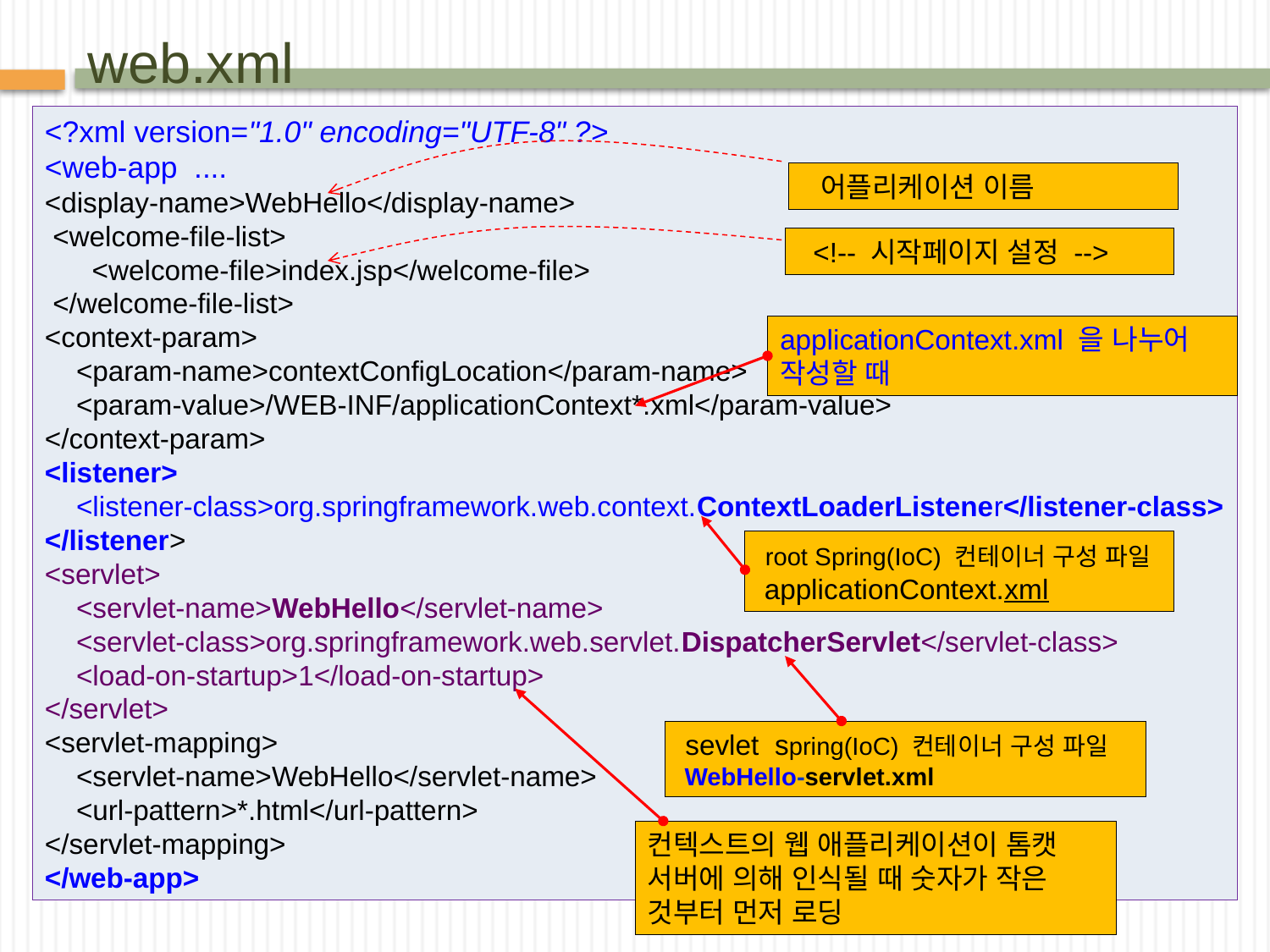

# web.xml
<?xml version="1.0" encoding="UTF-8" ?>
<web-app  ....
<display-name>WebHello</display-name>
 <welcome-file-list>
      <welcome-file>index.jsp</welcome-file>
 </welcome-file-list>
<context-param>
    <param-name>contextConfigLocation</param-name>
    <param-value>/WEB-INF/applicationContext*.xml</param-value>
</context-param>
<listener>
    <listener-class>org.springframework.web.context.ContextLoaderListener</listener-class>
</listener>
<servlet>
    <servlet-name>WebHello</servlet-name>
    <servlet-class>org.springframework.web.servlet.DispatcherServlet</servlet-class>
    <load-on-startup>1</load-on-startup>
</servlet>
<servlet-mapping>
    <servlet-name>WebHello</servlet-name>
    <url-pattern>*.html</url-pattern>
</servlet-mapping>
</web-app>

  어플리케이션 이름

  <!-- 시작페이지 설정 -->
applicationContext.xml 을 나누어 작성할 때
 root Spring(IoC) 컨테이너 구성 파일
 applicationContext.xml
 sevlet  spring(IoC) 컨테이너 구성 파일
 WebHello-servlet.xml
컨텍스트의 웹 애플리케이션이 톰캣 서버에 의해 인식될 때 숫자가 작은 것부터 먼저 로딩